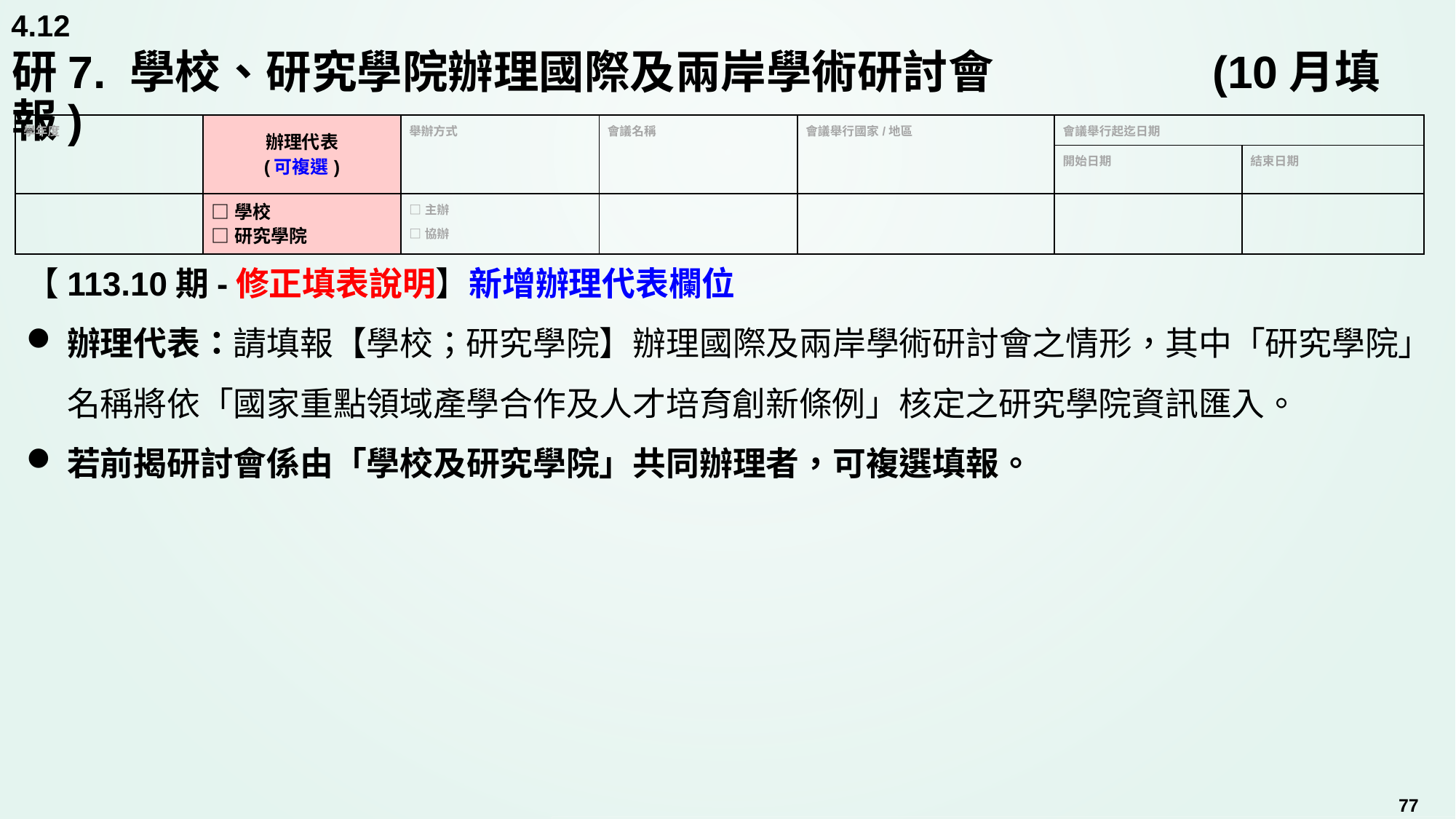

4.12
# 研7. 學校、研究學院辦理國際及兩岸學術研討會		  	(10月填報)
| 學年度 | 辦理代表 (可複選) | 舉辦方式 | 會議名稱 | 會議舉行國家/地區 | 會議舉行起迄日期 |  |
| --- | --- | --- | --- | --- | --- | --- |
|  |  |  |  |  | 開始日期 | 結束日期 |
|  | □學校 □研究學院 | □主辦 □協辦 |  |  |  |  |
【113.10期-修正填表說明】新增辦理代表欄位
辦理代表：請填報【學校；研究學院】辦理國際及兩岸學術研討會之情形，其中「研究學院」名稱將依「國家重點領域產學合作及人才培育創新條例」核定之研究學院資訊匯入。
若前揭研討會係由「學校及研究學院」共同辦理者，可複選填報。